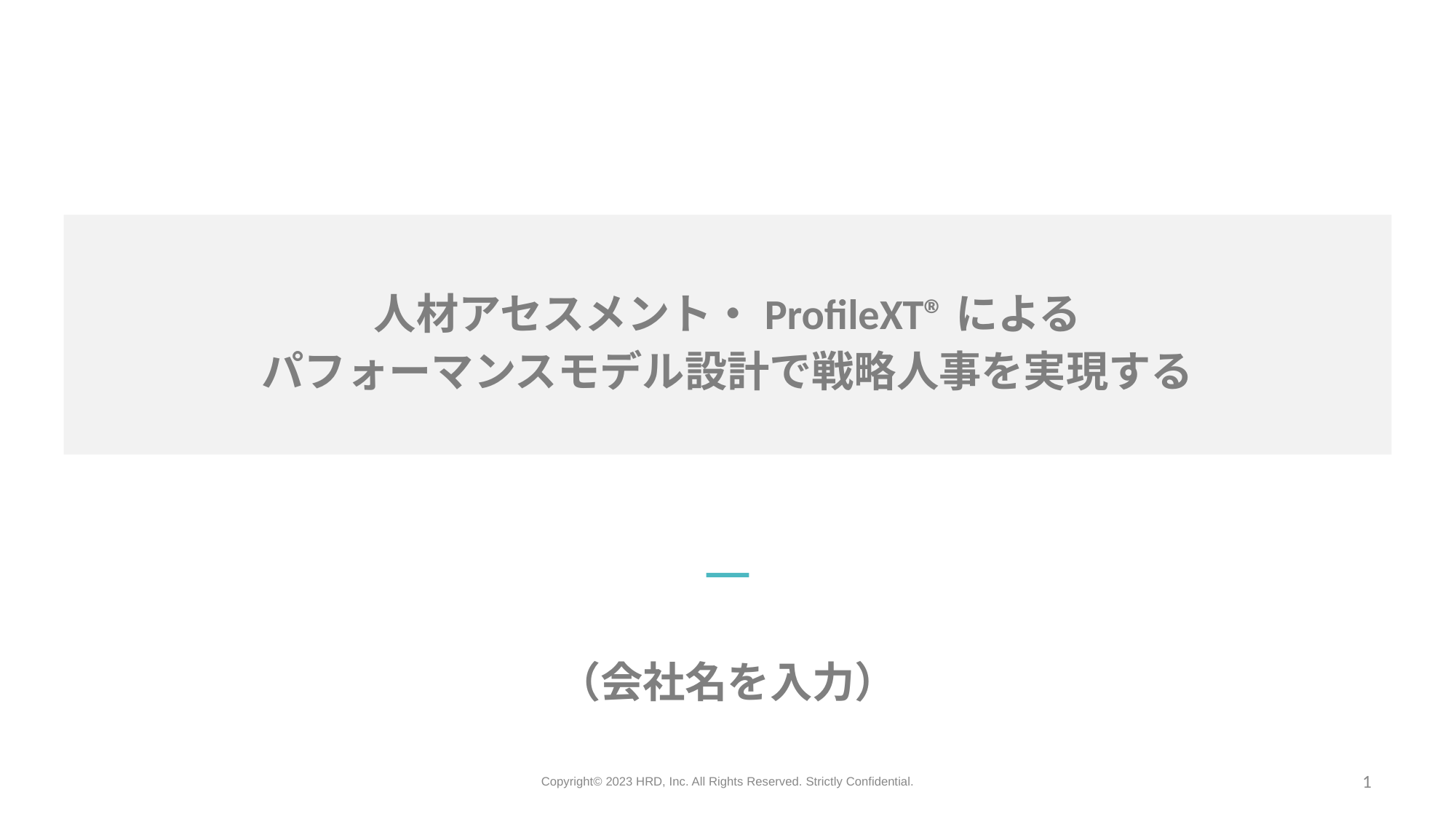

# 人材アセスメント・ProfileXT®による パフォーマンスモデル設計で戦略人事を実現する

（会社名を入力）
Copyright©️ 2023 HRD, Inc. All Rights Reserved. Strictly Confidential.
1